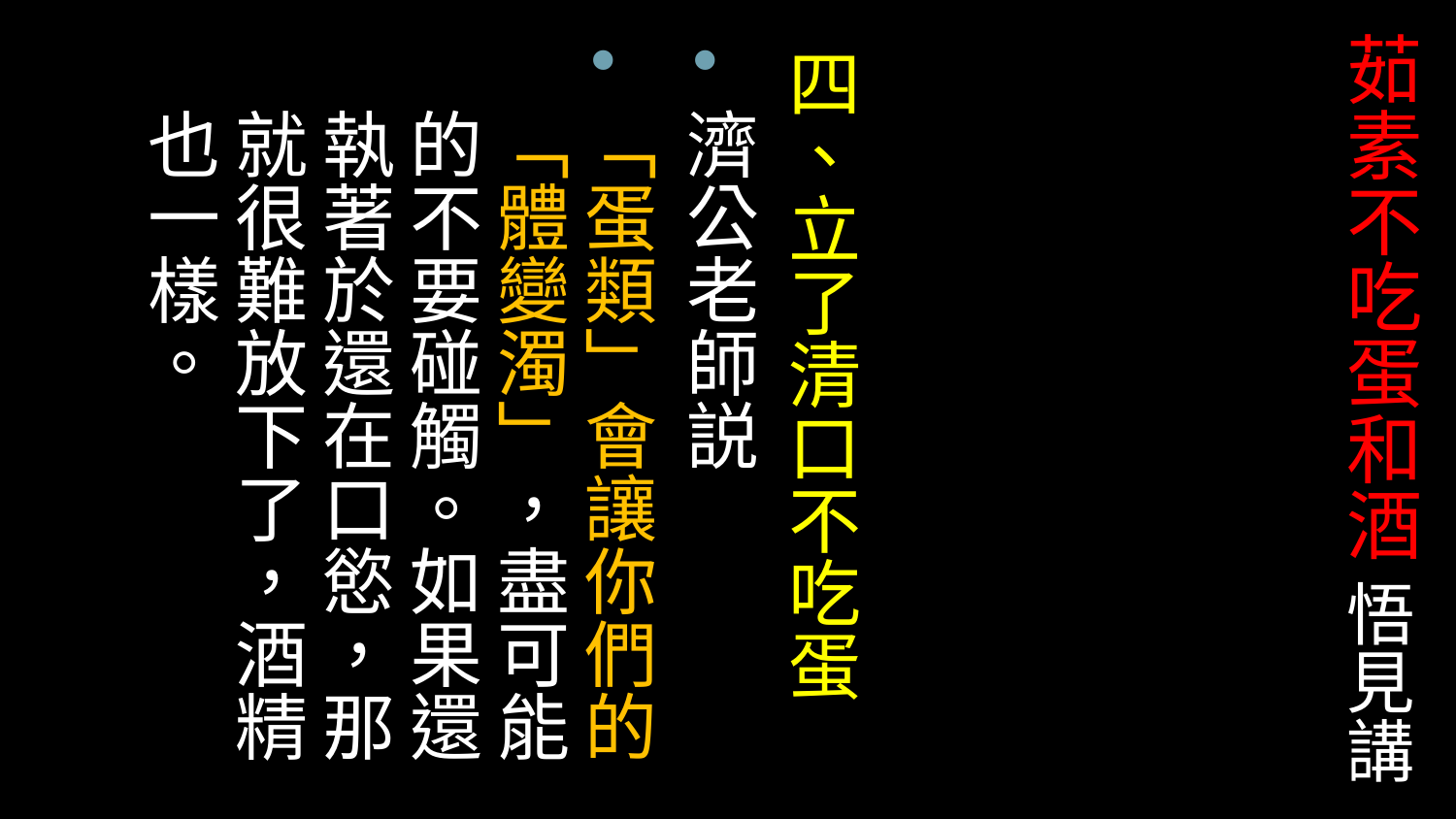

# 茹素不吃蛋和酒 悟見講
四、立了清口不吃蛋
濟公老師説
「蛋類」會讓你們的「體變濁」，盡可能的不要碰觸。如果還執著於還在口慾，那就很難放下了，酒精也一樣。